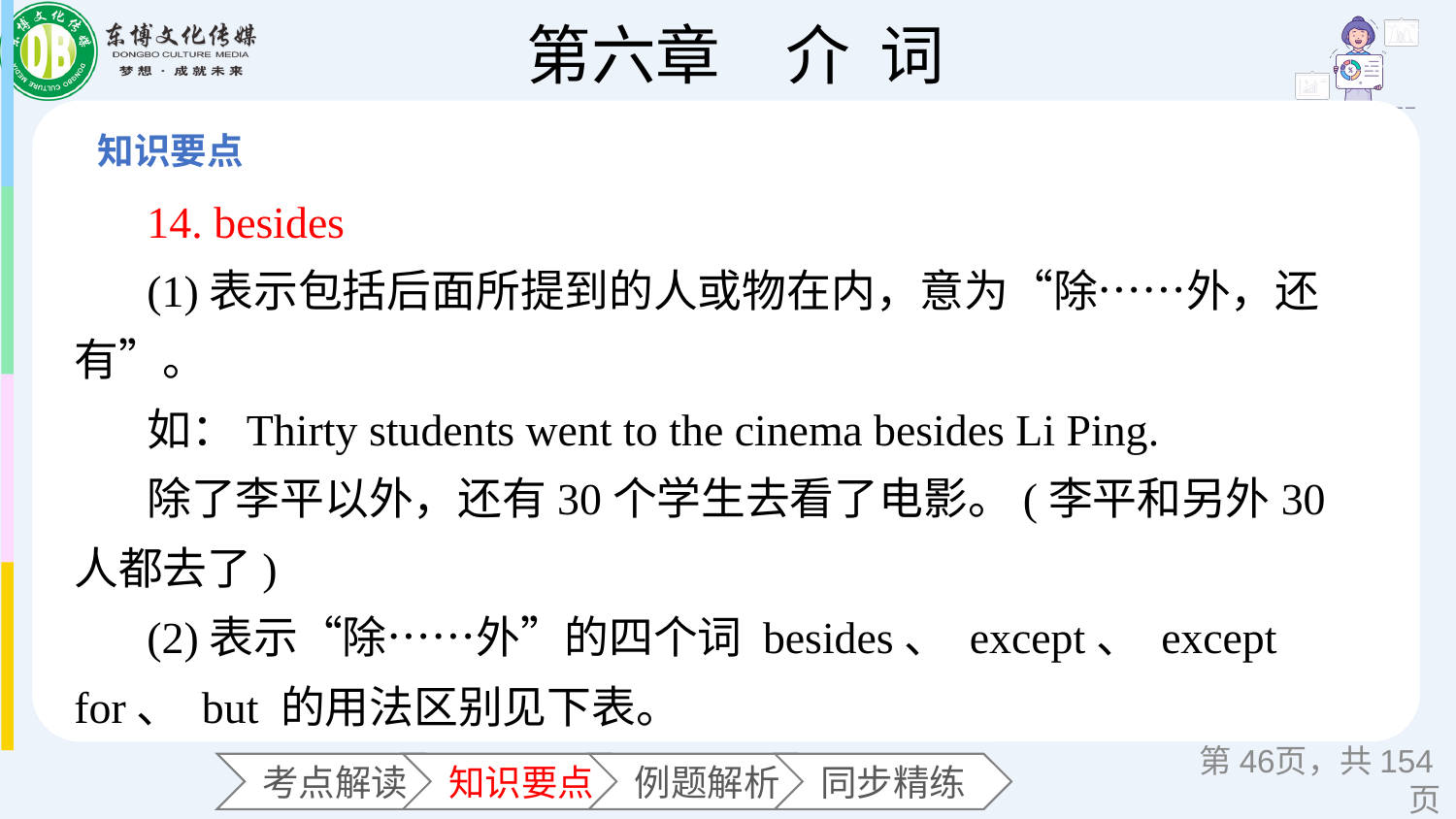

14. besides
(1)表示包括后面所提到的人或物在内，意为“除……外，还有”。
如：Thirty students went to the cinema besides Li Ping.
除了李平以外，还有30个学生去看了电影。(李平和另外30人都去了)
(2)表示“除……外”的四个词 besides、 except、 except for、 but 的用法区别见下表。
第46页，共154页